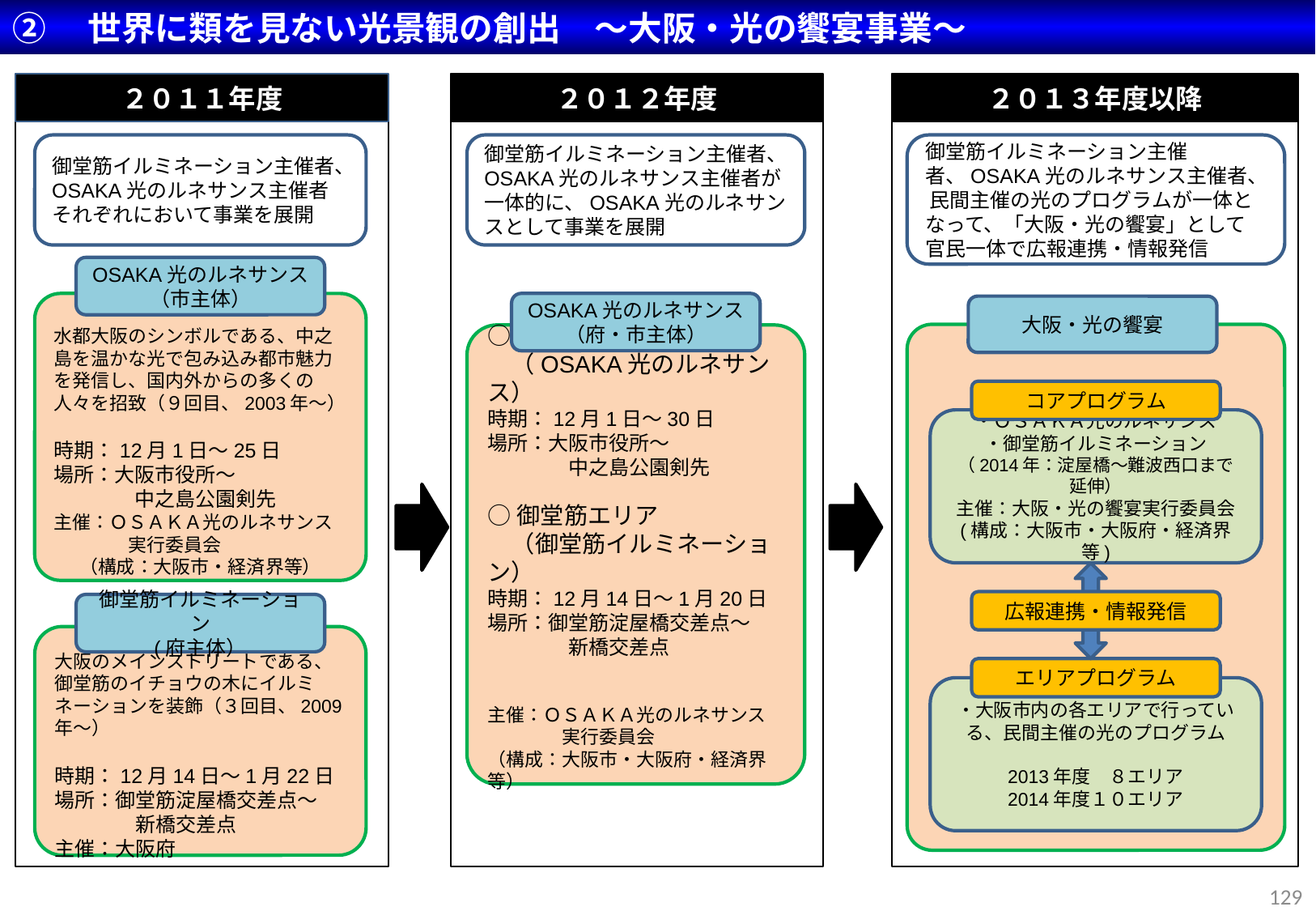

②　世界に類を見ない光景観の創出　～大阪・光の饗宴事業～
２０１１年度
２０１２年度
２０１３年度以降

御堂筋イルミネーション主催者、OSAKA光のルネサンス主催者それぞれにおいて事業を展開
御堂筋イルミネーション主催者、OSAKA光のルネサンス主催者が一体的に、OSAKA光のルネサンスとして事業を展開
御堂筋イルミネーション主催者、OSAKA光のルネサンス主催者、 民間主催の光のプログラムが一体となって、「大阪・光の饗宴」として官民一体で広報連携・情報発信
OSAKA光のルネサンス（市主体）
OSAKA光のルネサンス
（府・市主体）

水都大阪のシンボルである、中之島を温かな光で包み込み都市魅力を発信し、国内外からの多くの人々を招致（９回目、2003年～）

時期：12月1日～25日
場所：大阪市役所～
　　　　中之島公園剣先
主催：ＯＳＡＫＡ光のルネサンス
　　　　実行委員会
（構成：大阪市・経済界等）

大阪・光の饗宴

○中之島エリア
　（OSAKA光のルネサンス）
時期：12月1日～30日
場所：大阪市役所～
　　　　中之島公園剣先

○御堂筋エリア
　（御堂筋イルミネーション）
時期：12月14日～1月20日
場所：御堂筋淀屋橋交差点～
　　　　新橋交差点

主催：ＯＳＡＫＡ光のルネサンス
　　　　実行委員会
（構成：大阪市・大阪府・経済界等）

コアプログラム
・ＯＳＡＫＡ光のルネサンス
・御堂筋イルミネーション
（2014年：淀屋橋～難波西口まで延伸）
主催：大阪・光の饗宴実行委員会
(構成：大阪市・大阪府・経済界等)

広報連携・情報発信
御堂筋イルミネーション
(府主体）

大阪のメインストリートである、御堂筋のイチョウの木にイルミネーションを装飾（３回目、2009年～）

時期：12月14日～1月22日
場所：御堂筋淀屋橋交差点～
　　　　新橋交差点
主催：大阪府
エリアプログラム
・大阪市内の各エリアで行っている、民間主催の光のプログラム

2013年度　８エリア
2014年度１０エリア
129